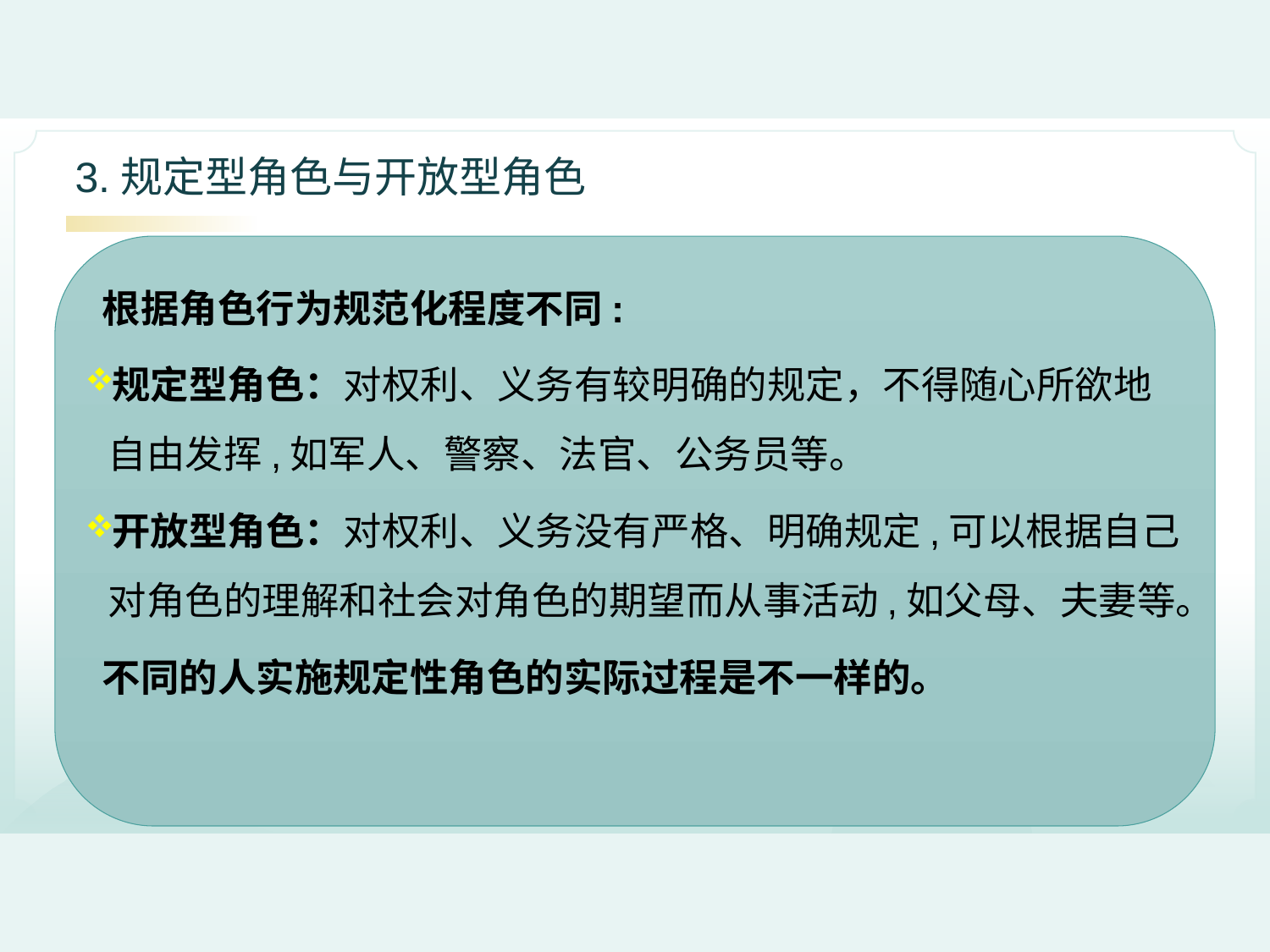

# 3.规定型角色与开放型角色

 根据角色行为规范化程度不同:
规定型角色：对权利、义务有较明确的规定，不得随心所欲地自由发挥,如军人、警察、法官、公务员等。
开放型角色：对权利、义务没有严格、明确规定,可以根据自己对角色的理解和社会对角色的期望而从事活动,如父母、夫妻等。
 不同的人实施规定性角色的实际过程是不一样的。